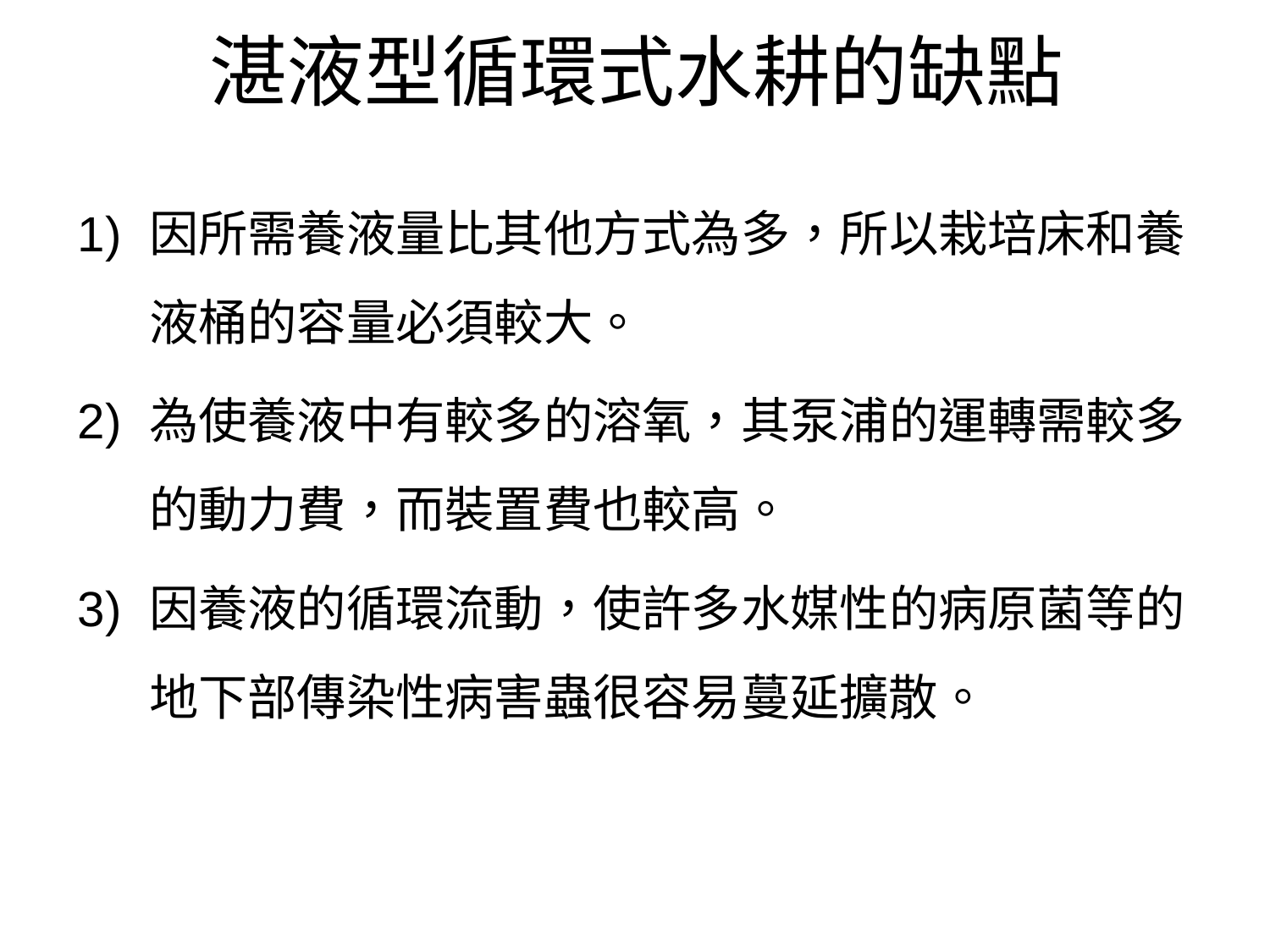

# 湛液型循環式水耕的缺點
因所需養液量比其他方式為多，所以栽培床和養液桶的容量必須較大。
為使養液中有較多的溶氧，其泵浦的運轉需較多的動力費，而裝置費也較高。
因養液的循環流動，使許多水媒性的病原菌等的地下部傳染性病害蟲很容易蔓延擴散。